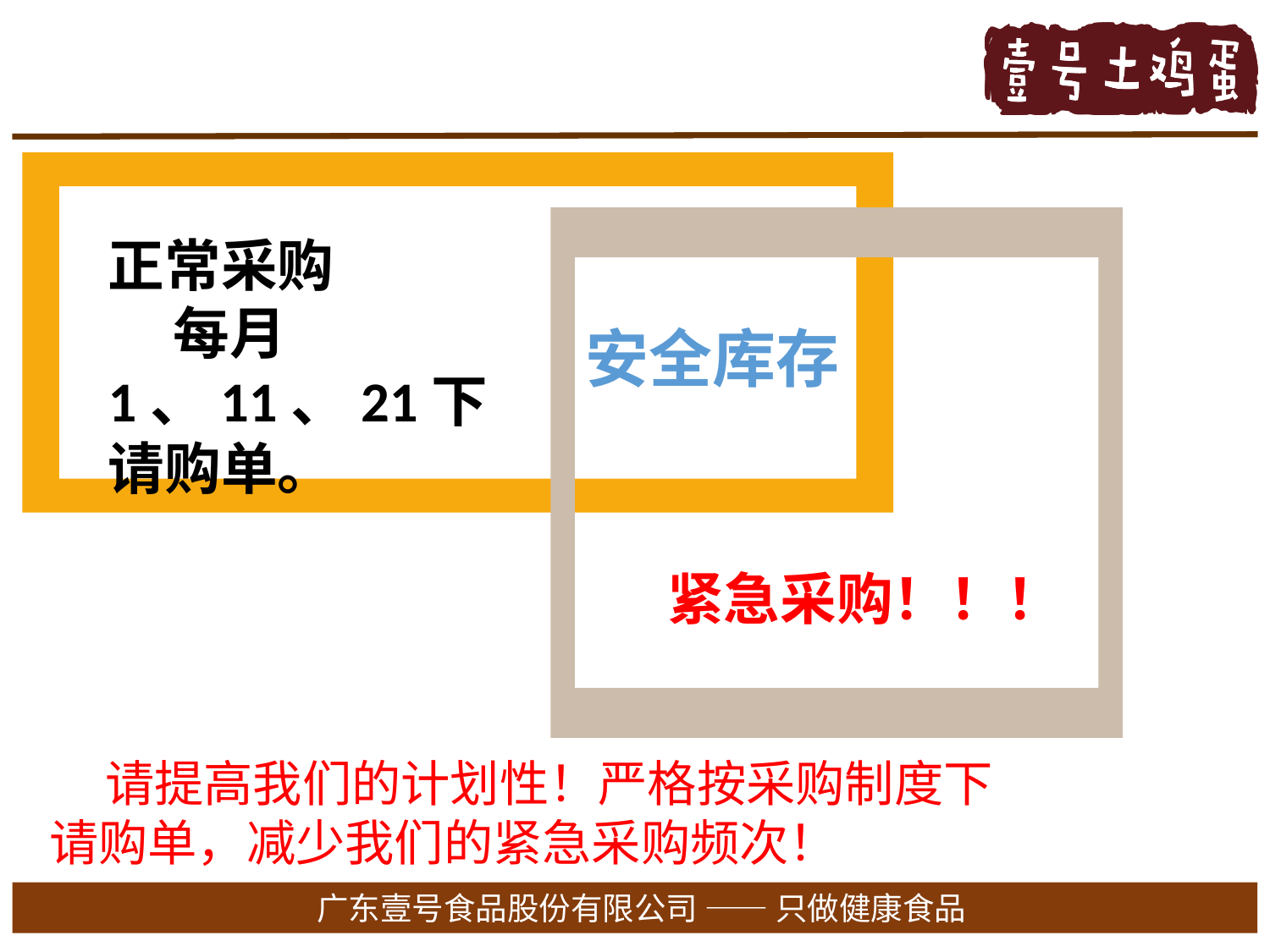

正常采购
    每月1、11、21下请购单。
安全库存
紧急采购！！！
    请提高我们的计划性！严格按采购制度下请购单，减少我们的紧急采购频次！